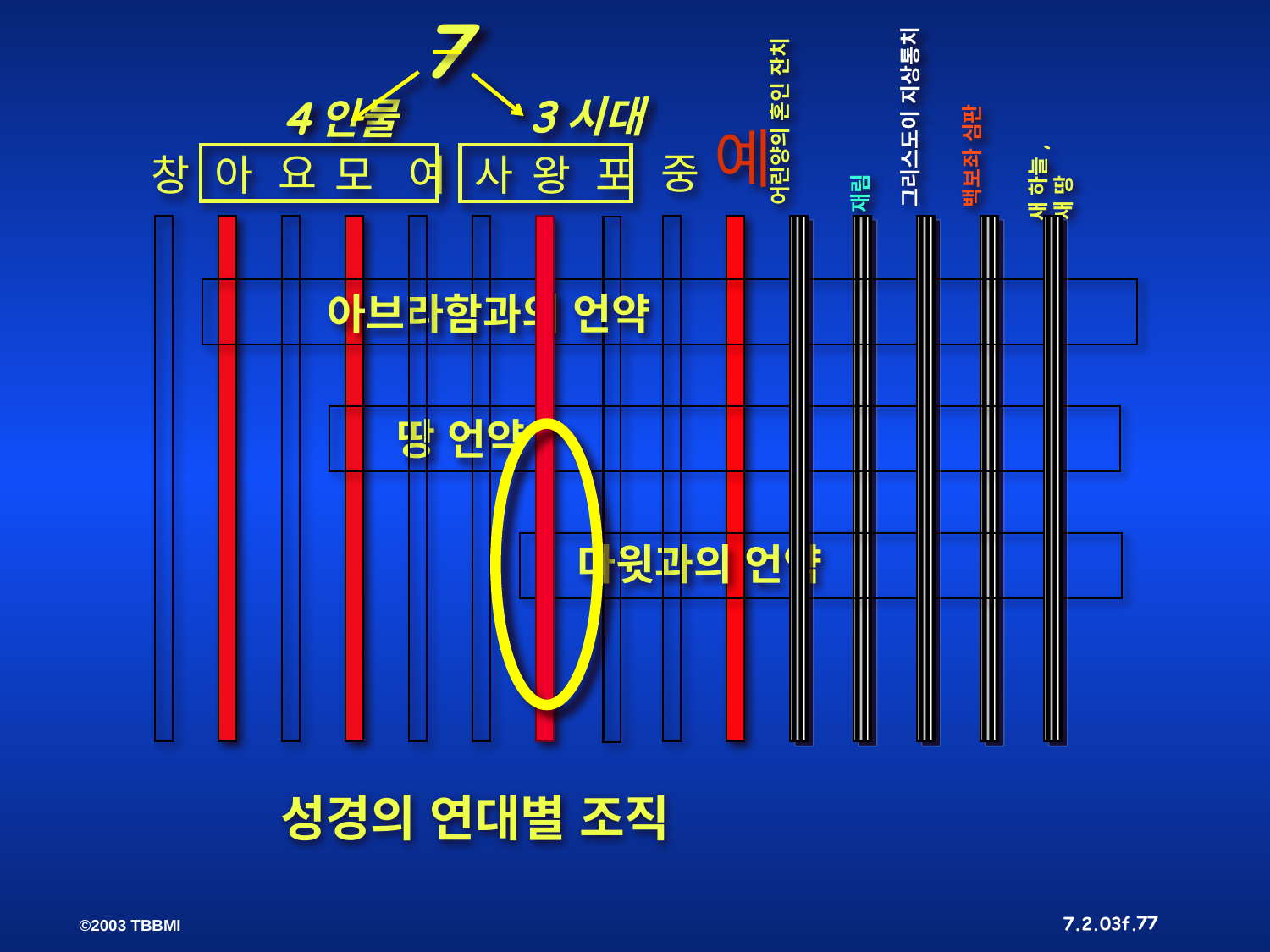

7

  3시대
4인물

요
중

창
아
모
여
사
왕
포

 그리스도이 지상통치

 어린양의 혼인 잔치

백보좌 심판

예
 새 하늘,
 새 땅
재림

아브라함과의 언약

땅 언약

다윗과의 언약
                 성경의 연대별 조직
77
7.2.03f.
©2003 TBBMI